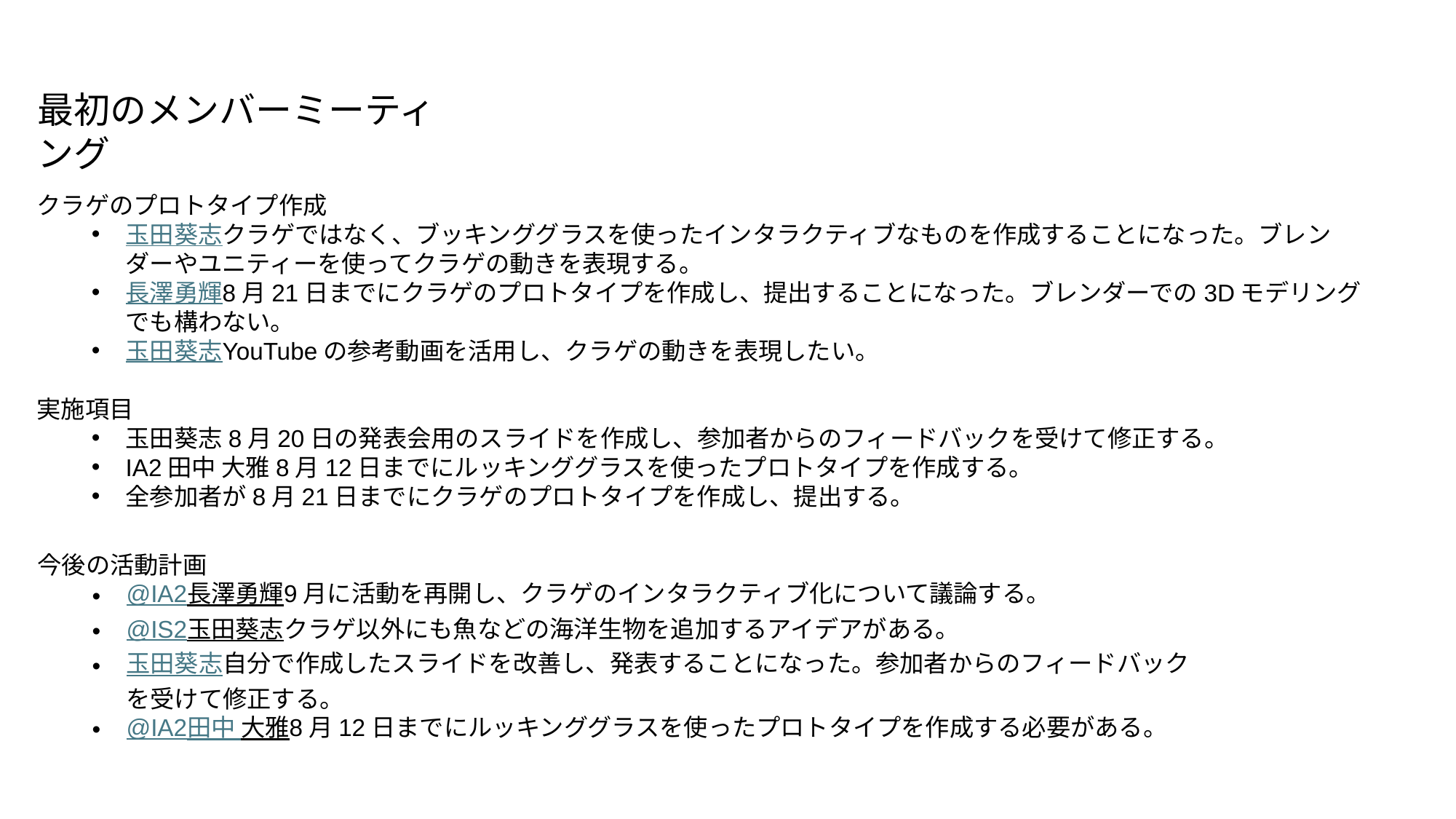

最初のメンバーミーティング
クラゲのプロトタイプ作成
玉田葵志クラゲではなく、ブッキンググラスを使ったインタラクティブなものを作成することになった。ブレンダーやユニティーを使ってクラゲの動きを表現する。
長澤勇輝8月21日までにクラゲのプロトタイプを作成し、提出することになった。ブレンダーでの3Dモデリングでも構わない。
玉田葵志YouTubeの参考動画を活用し、クラゲの動きを表現したい。

実施項目
玉田葵志8月20日の発表会用のスライドを作成し、参加者からのフィードバックを受けて修正する。
IA2田中 大雅8月12日までにルッキンググラスを使ったプロトタイプを作成する。
全参加者が8月21日までにクラゲのプロトタイプを作成し、提出する。

今後の活動計画
@IA2長澤勇輝9月に活動を再開し、クラゲのインタラクティブ化について議論する。
@IS2玉田葵志クラゲ以外にも魚などの海洋生物を追加するアイデアがある。
玉田葵志自分で作成したスライドを改善し、発表することになった。参加者からのフィードバックを受けて修正する。
@IA2田中 大雅8月12日までにルッキンググラスを使ったプロトタイプを作成する必要がある。